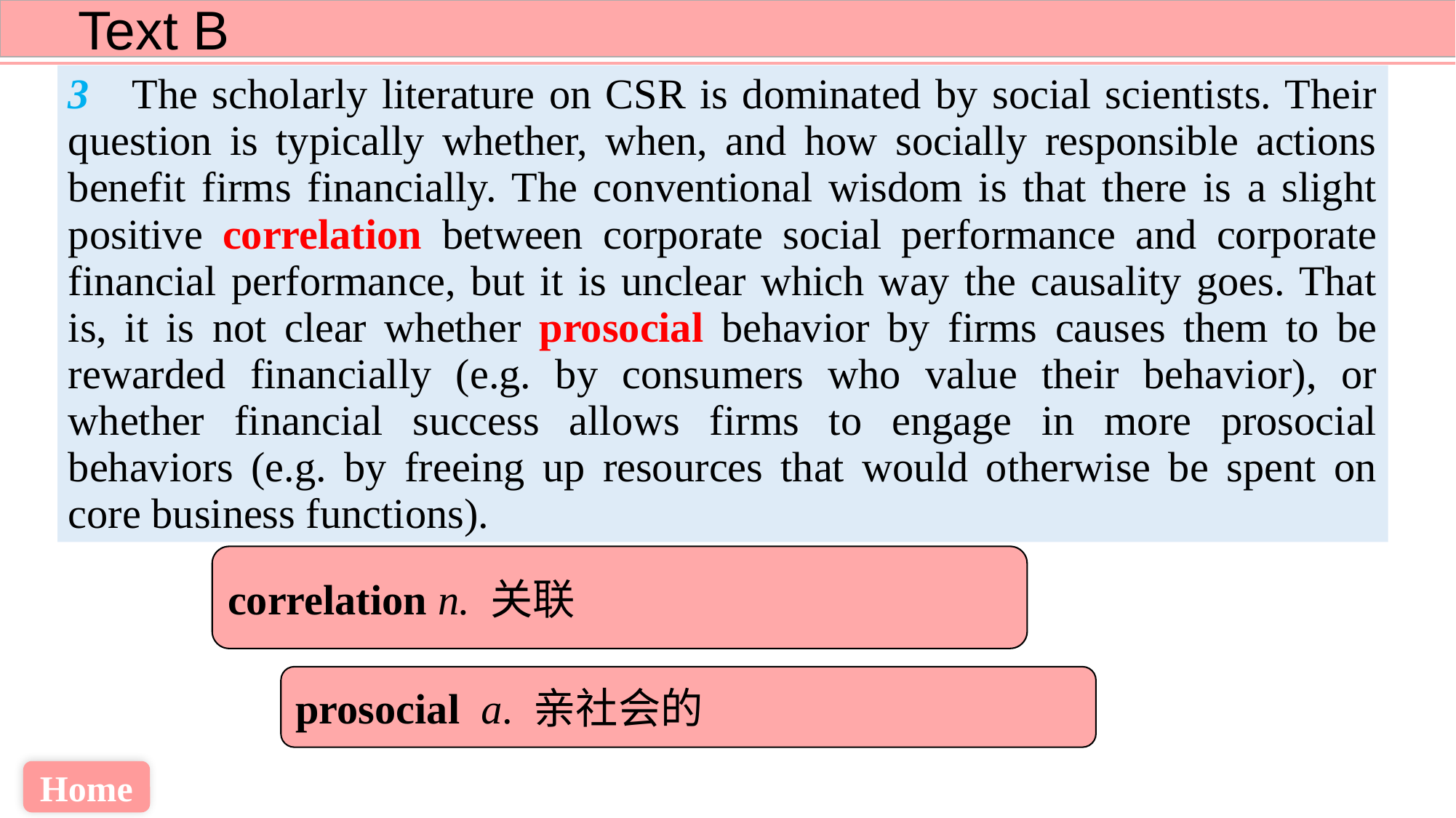

3   The scholarly literature on CSR is dominated by social scientists. Their question is typically whether, when, and how socially responsible actions benefit firms financially. The conventional wisdom is that there is a slight positive correlation between corporate social performance and corporate financial performance, but it is unclear which way the causality goes. That is, it is not clear whether prosocial behavior by firms causes them to be rewarded financially (e.g. by consumers who value their behavior), or whether financial success allows firms to engage in more prosocial behaviors (e.g. by freeing up resources that would otherwise be spent on core business functions).

correlation n. 关联
prosocial  a. 亲社会的